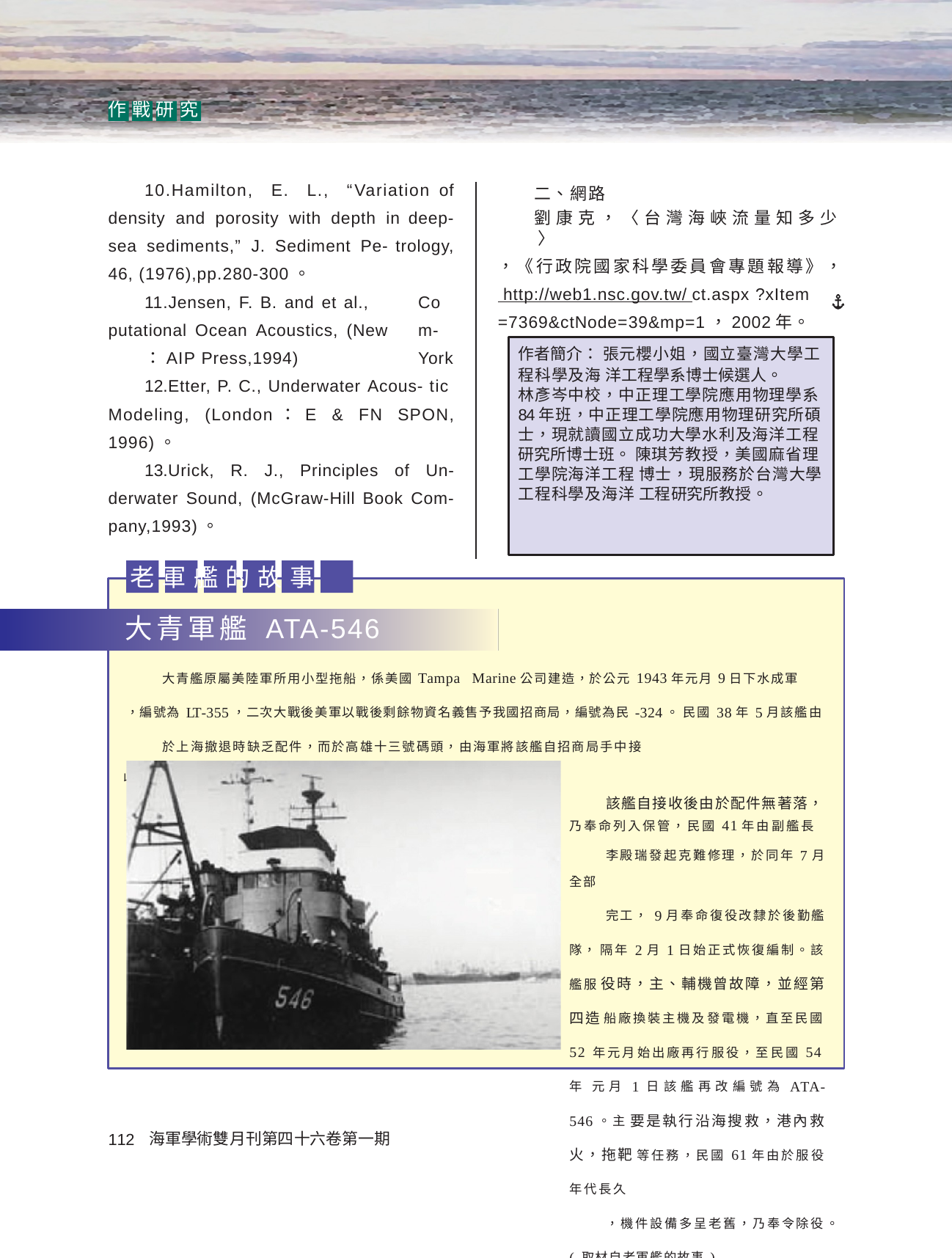

作 戰 研 究

10.Hamilton,  E.  L.,  “Variation of density and porosity with depth in deep-sea sediments,” J. Sediment Pe- trology, 46, (1976),pp.280-300。

二、網路
劉 康 克 ， 〈 台 灣 海 峽 流 量 知 多 少 〉
，《行政院國家科學委員會專題報導》， http://web1.nsc.gov.tw/ ct.aspx ?xItem

=7369&ctNode=39&mp=1，2002年。
11.Jensen, F. B. and et al., putational Ocean Acoustics, (New

：AIP Press,1994)
Com- York

作者簡介： 張元櫻小姐，國立臺灣大學工程科學及海 洋工程學系博士候選人。
林彥岑中校，中正理工學院應用物理學系 84年班，中正理工學院應用物理研究所碩 士，現就讀國立成功大學水利及海洋工程 研究所博士班。 陳琪芳教授，美國麻省理工學院海洋工程 博士，現服務於台灣大學工程科學及海洋 工程研究所教授。
Etter, P. C., Underwater Acous- tic  Modeling,  (London：E  &  FN  SPON, 1996)。
Urick, R. J., Principles of Un- derwater Sound, (McGraw-Hill Book Com- pany,1993)。

老 軍 艦 的 故 事

大青軍艦 ATA-546

大青艦原屬美陸軍所用小型拖船，係美國Tampa   Marine公司建造，於公元1943年元月9日下水成軍
，編號為LT-355，二次大戰後美軍以戰後剩餘物資名義售予我國招商局，編號為民-324。 民國38年5月該艦由於上海撤退時缺乏配件，而於高雄十三號碼頭，由海軍將該艦自招商局手中接
收，命名為「大青」艦，編號為LT-346，直轄於海軍總部。
該艦自接收後由於配件無著落， 乃奉命列入保管，民國41年由副艦長
李殿瑞發起克難修理，於同年7月全部
完工，9月奉命復役改隸於後勤艦隊， 隔年2月1日始正式恢復編制。該艦服 役時，主、輔機曾故障，並經第四造 船廠換裝主機及發電機，直至民國52 年元月始出廠再行服役，至民國54年 元月1日該艦再改編號為ATA-546。主 要是執行沿海搜救，港內救火，拖靶 等任務，民國61年由於服役年代長久
，機件設備多呈老舊，乃奉令除役。( 取材自老軍艦的故事)

海軍學術雙月刊第四十六卷第一期
112